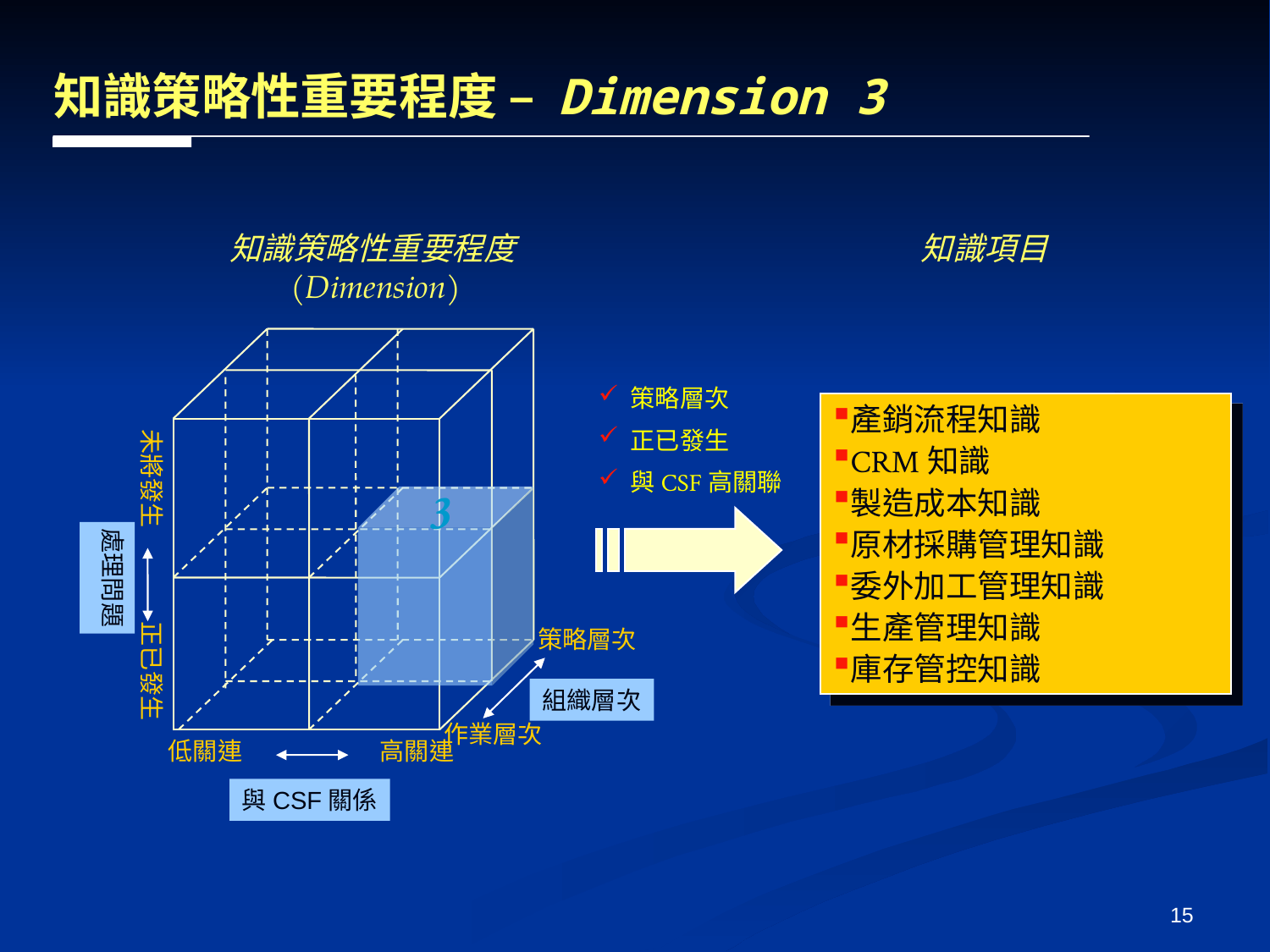

知識策略性重要程度 – Dimension 3

知識策略性重要程度(Dimension)
知識項目

 策略層次
 正已發生
 與CSF高關聯
產銷流程知識
CRM知識
製造成本知識
原材採購管理知識
委外加工管理知識
生產管理知識
庫存管控知識
未將發生                 正已發生
3

處理問題

策略層次

組織層次
作業層次
 低關連                         高關連

與CSF關係
15